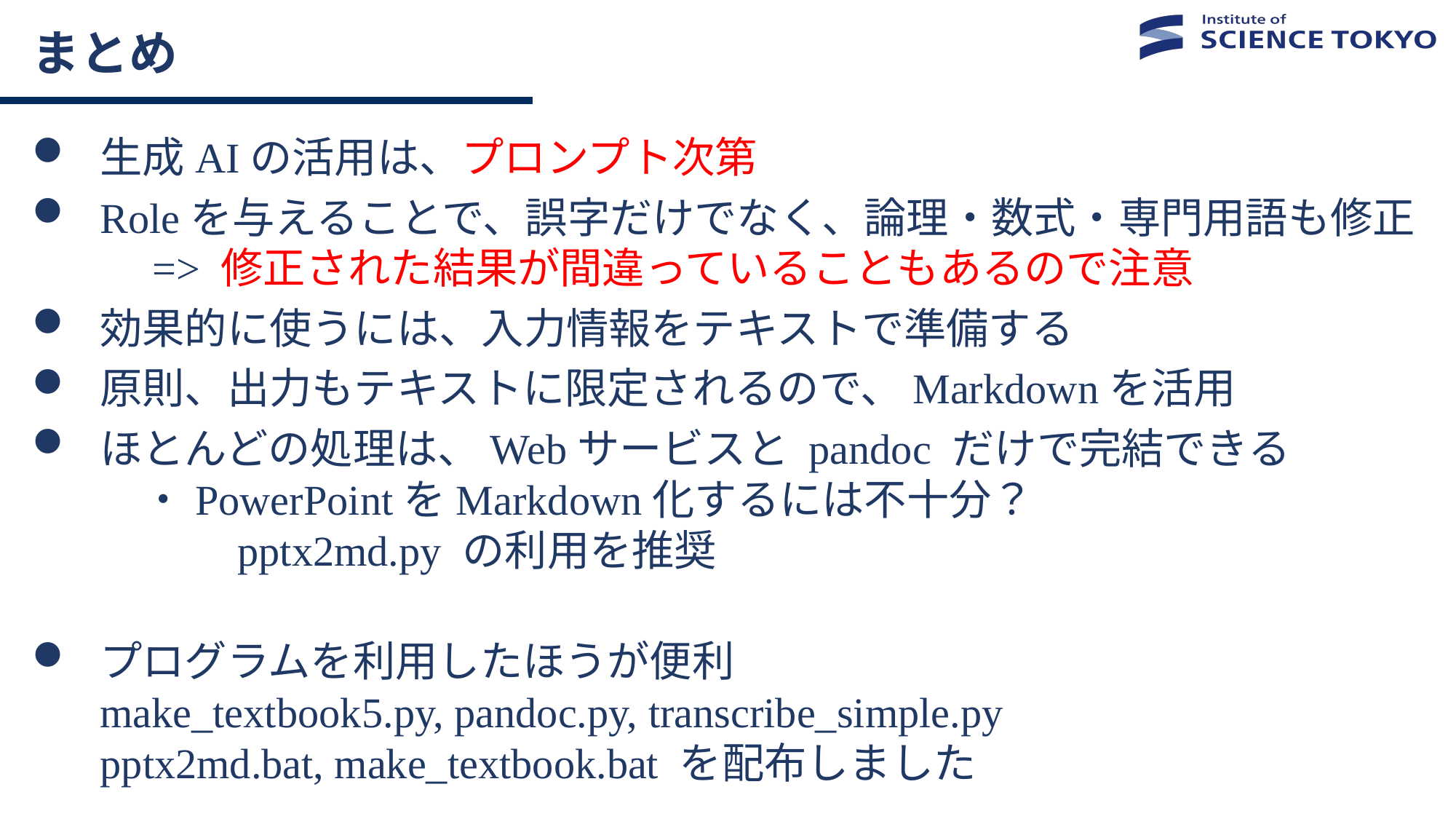

# まとめ
生成AIの活用は、プロンプト次第
Roleを与えることで、誤字だけでなく、論理・数式・専門用語も修正
　=> 修正された結果が間違っていることもあるので注意
効果的に使うには、入力情報をテキストで準備する
原則、出力もテキストに限定されるので、Markdownを活用
ほとんどの処理は、Webサービスと pandoc だけで完結できる
　・PowerPointをMarkdown化するには不十分？
　　　pptx2md.py の利用を推奨
プログラムを利用したほうが便利
make_textbook5.py, pandoc.py, transcribe_simple.py
pptx2md.bat, make_textbook.bat を配布しました